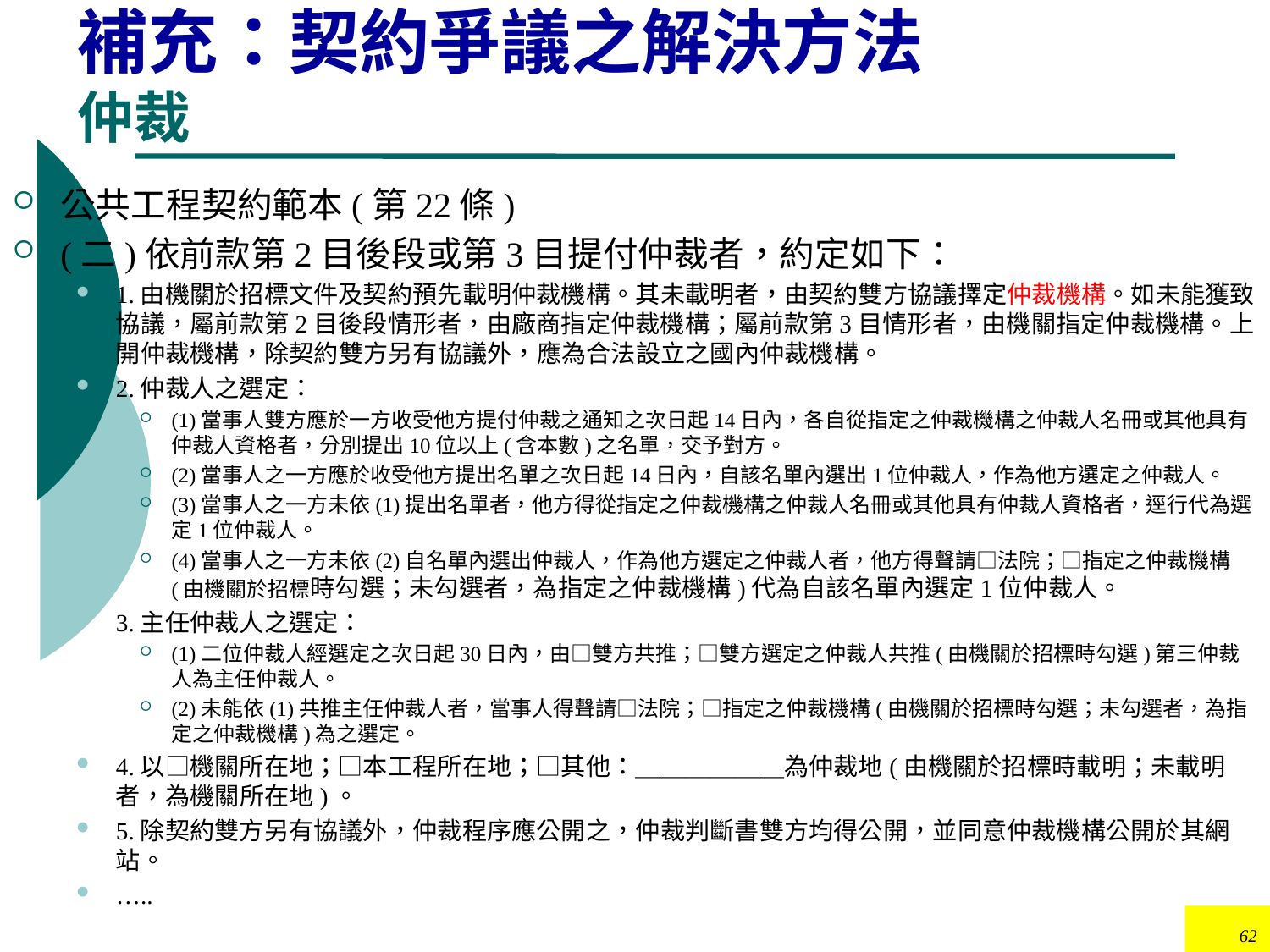

# 補充：契約爭議之解決方法 仲裁
公共工程契約範本(第22條)
(二)依前款第2目後段或第3目提付仲裁者，約定如下：
1.由機關於招標文件及契約預先載明仲裁機構。其未載明者，由契約雙方協議擇定仲裁機構。如未能獲致協議，屬前款第2目後段情形者，由廠商指定仲裁機構；屬前款第3目情形者，由機關指定仲裁機構。上開仲裁機構，除契約雙方另有協議外，應為合法設立之國內仲裁機構。
2.仲裁人之選定：
(1)當事人雙方應於一方收受他方提付仲裁之通知之次日起14日內，各自從指定之仲裁機構之仲裁人名冊或其他具有仲裁人資格者，分別提出10位以上(含本數)之名單，交予對方。
(2)當事人之一方應於收受他方提出名單之次日起14日內，自該名單內選出1位仲裁人，作為他方選定之仲裁人。
(3)當事人之一方未依(1)提出名單者，他方得從指定之仲裁機構之仲裁人名冊或其他具有仲裁人資格者，逕行代為選定1位仲裁人。
(4)當事人之一方未依(2)自名單內選出仲裁人，作為他方選定之仲裁人者，他方得聲請□法院；□指定之仲裁機構(由機關於招標時勾選；未勾選者，為指定之仲裁機構)代為自該名單內選定1位仲裁人。
3.主任仲裁人之選定：
(1)二位仲裁人經選定之次日起30日內，由□雙方共推；□雙方選定之仲裁人共推(由機關於招標時勾選)第三仲裁人為主任仲裁人。
(2)未能依(1)共推主任仲裁人者，當事人得聲請□法院；□指定之仲裁機構(由機關於招標時勾選；未勾選者，為指定之仲裁機構)為之選定。
4.以□機關所在地；□本工程所在地；□其他：＿＿＿＿＿＿為仲裁地(由機關於招標時載明；未載明者，為機關所在地)。
5.除契約雙方另有協議外，仲裁程序應公開之，仲裁判斷書雙方均得公開，並同意仲裁機構公開於其網站。
…..

62